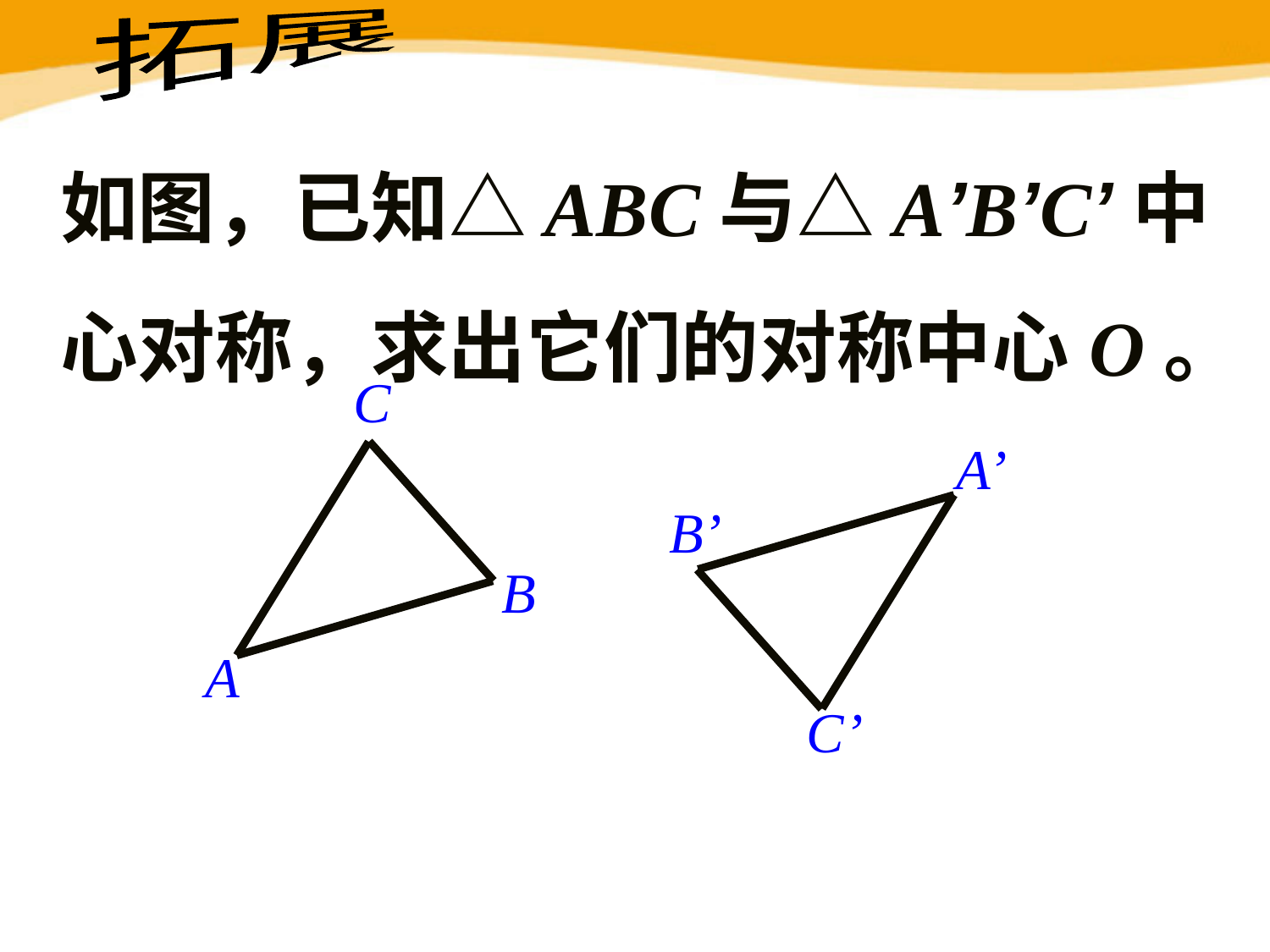

拓展
	如图，已知△ABC与△A’B’C’中心对称，求出它们的对称中心O。
C
A’

B’
B
A
C’